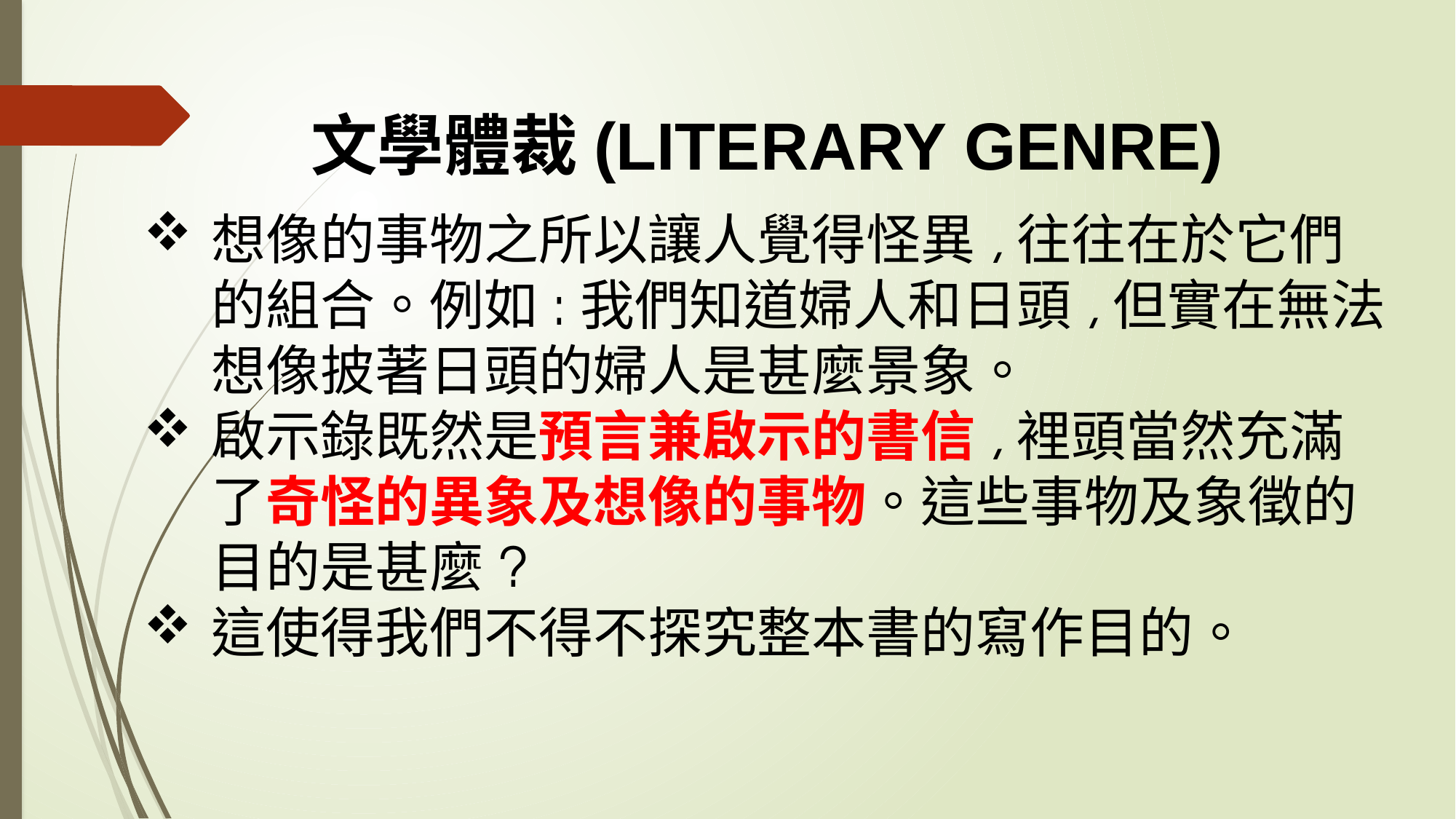

文學體裁(Literary Genre)
想像的事物之所以讓人覺得怪異,往往在於它們的組合。例如:我們知道婦人和日頭,但實在無法想像披著日頭的婦人是甚麼景象。
啟示錄既然是預言兼啟示的書信,裡頭當然充滿了奇怪的異象及想像的事物。這些事物及象徵的目的是甚麼?
這使得我們不得不探究整本書的寫作目的。